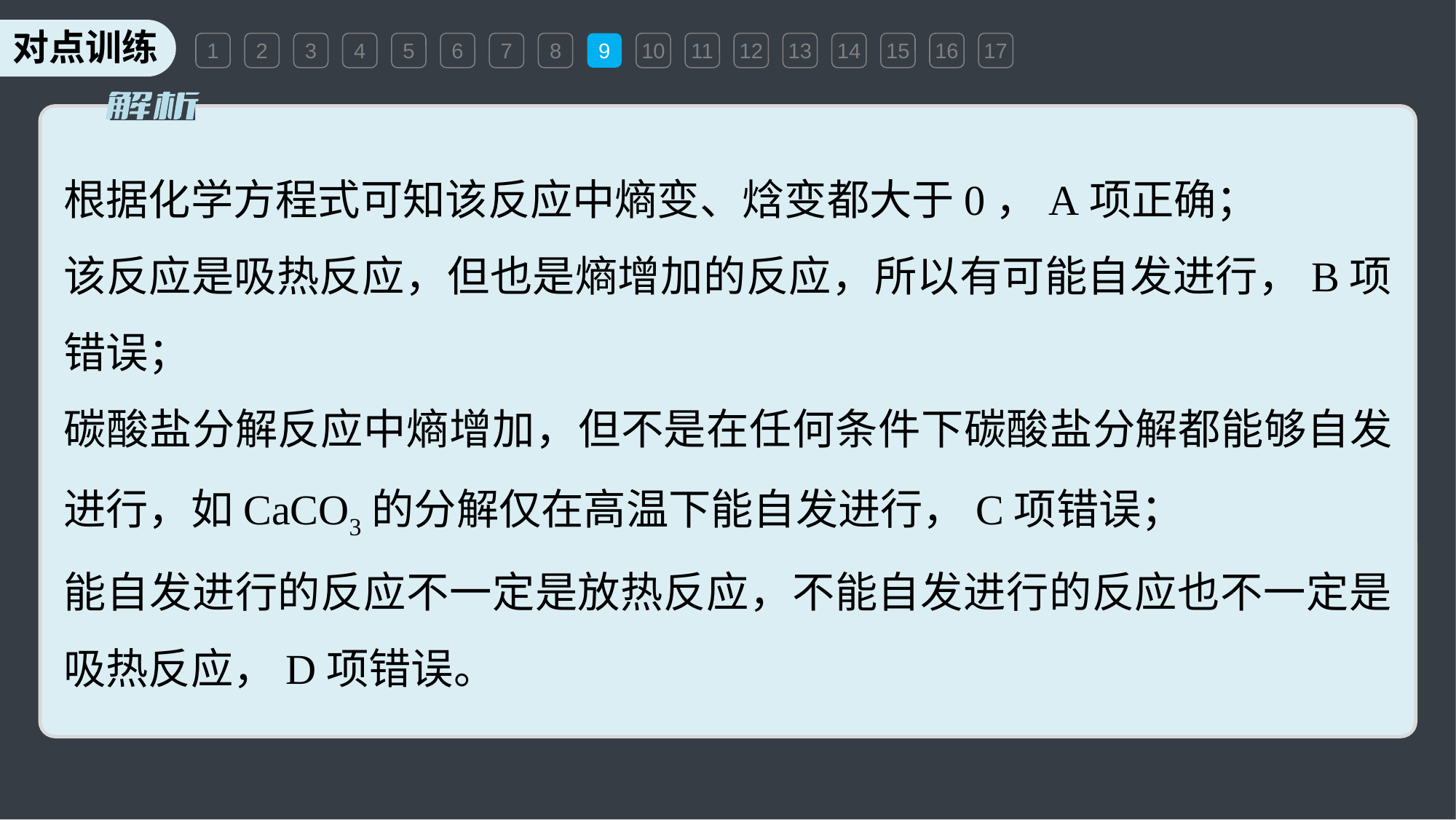

1
2
3
4
5
6
7
8
9
10
11
12
13
14
15
16
17

根据化学方程式可知该反应中熵变、焓变都大于0，A项正确；
该反应是吸热反应，但也是熵增加的反应，所以有可能自发进行，B项错误；
碳酸盐分解反应中熵增加，但不是在任何条件下碳酸盐分解都能够自发进行，如CaCO3的分解仅在高温下能自发进行，C项错误；
能自发进行的反应不一定是放热反应，不能自发进行的反应也不一定是吸热反应，D项错误。